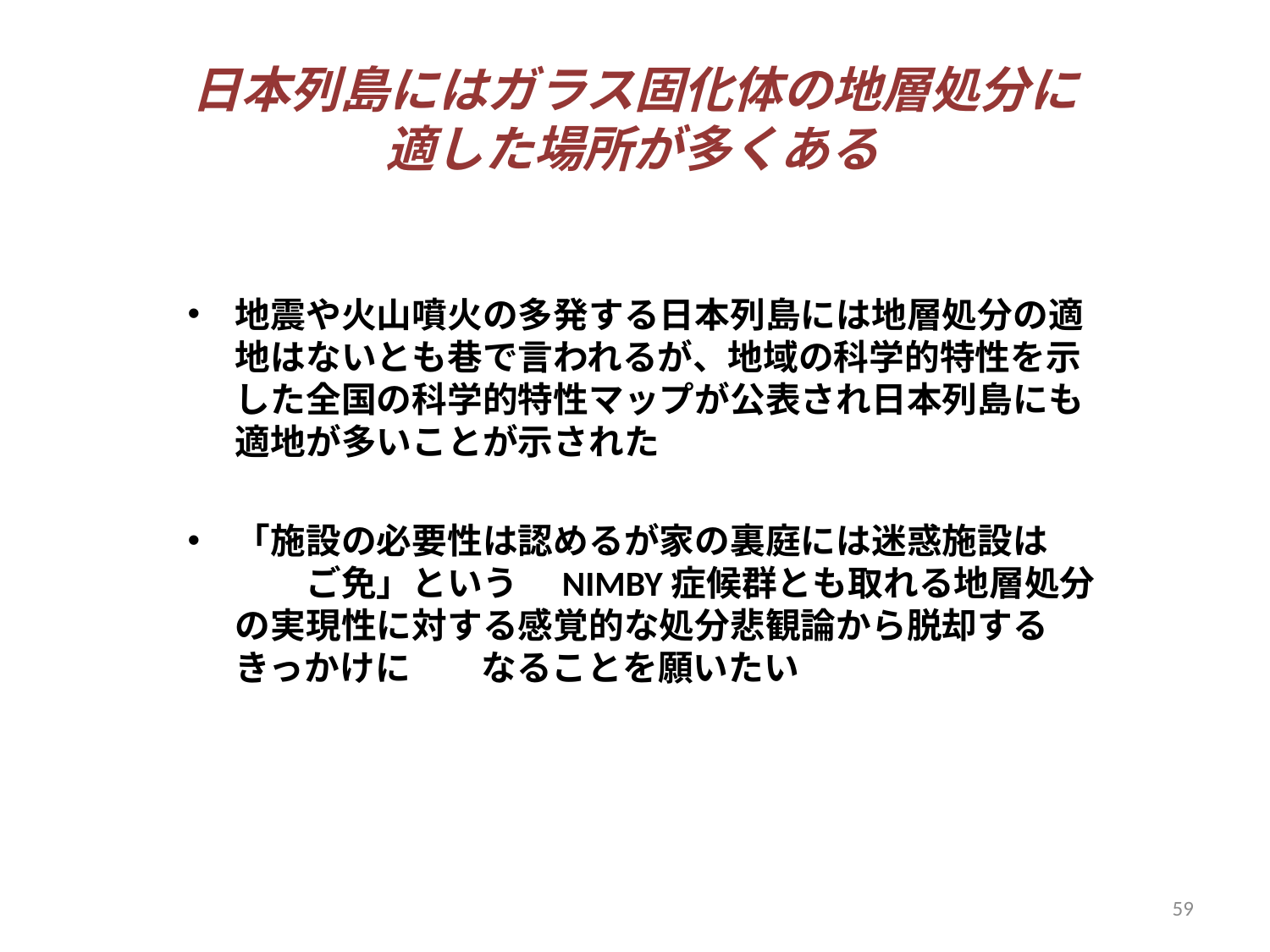

# 日本列島にはガラス固化体の地層処分に 適した場所が多くある
地震や火山噴火の多発する日本列島には地層処分の適地はないとも巷で言われるが、地域の科学的特性を示した全国の科学的特性マップが公表され日本列島にも適地が多いことが示された

「施設の必要性は認めるが家の裏庭には迷惑施設は　　　ご免」という　NIMBY症候群とも取れる地層処分の実現性に対する感覚的な処分悲観論から脱却するきっかけに　　なることを願いたい

59